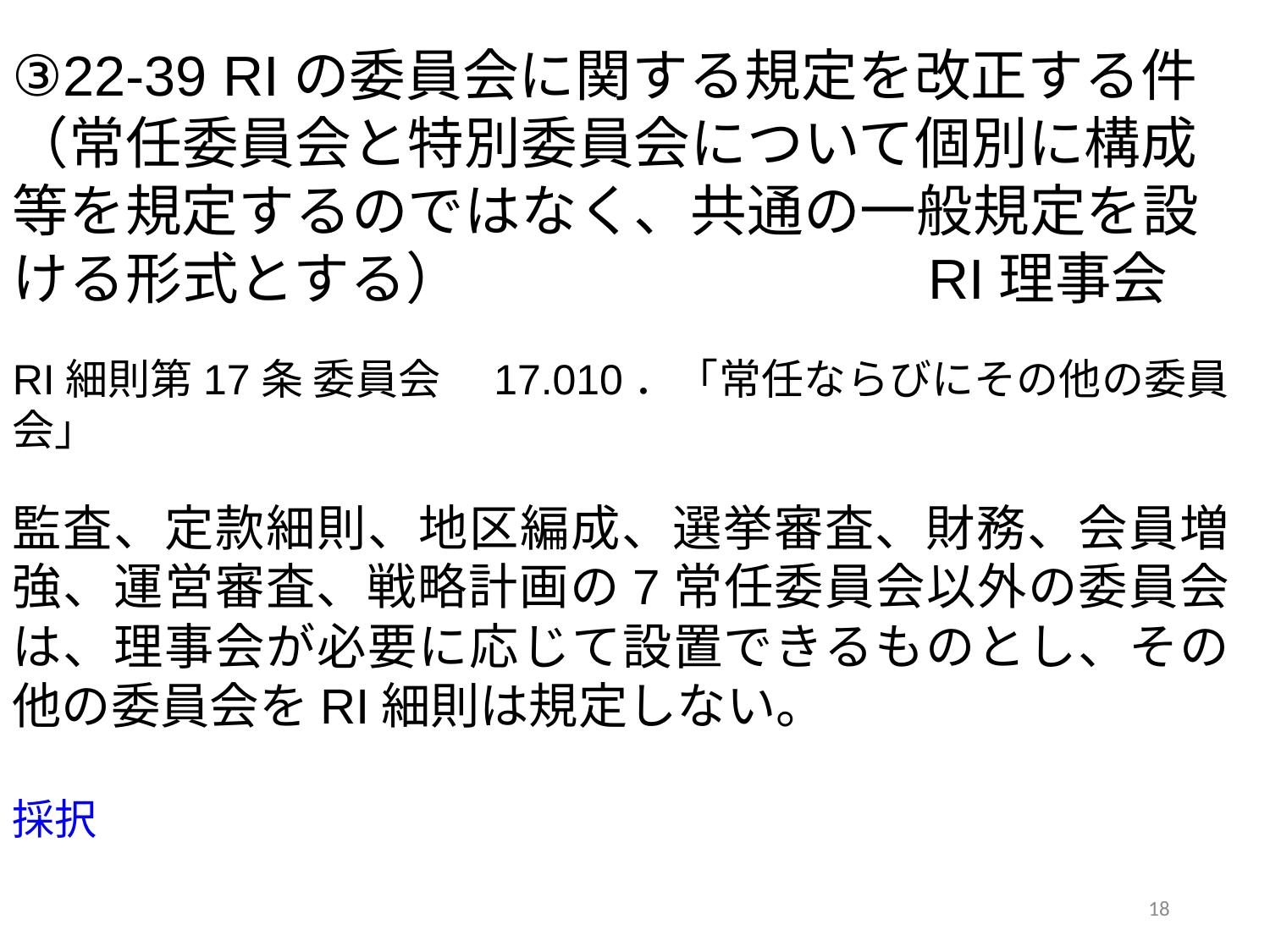

③22-39 RIの委員会に関する規定を改正する件（常任委員会と特別委員会について個別に構成等を規定するのではなく、共通の一般規定を設ける形式とする）　　　　　　　　RI理事会

RI細則第17条 委員会　17.010．「常任ならびにその他の委員会」

監査、定款細則、地区編成、選挙審査、財務、会員増強、運営審査、戦略計画の7常任委員会以外の委員会は、理事会が必要に応じて設置できるものとし、その他の委員会をRI細則は規定しない。

採択
18